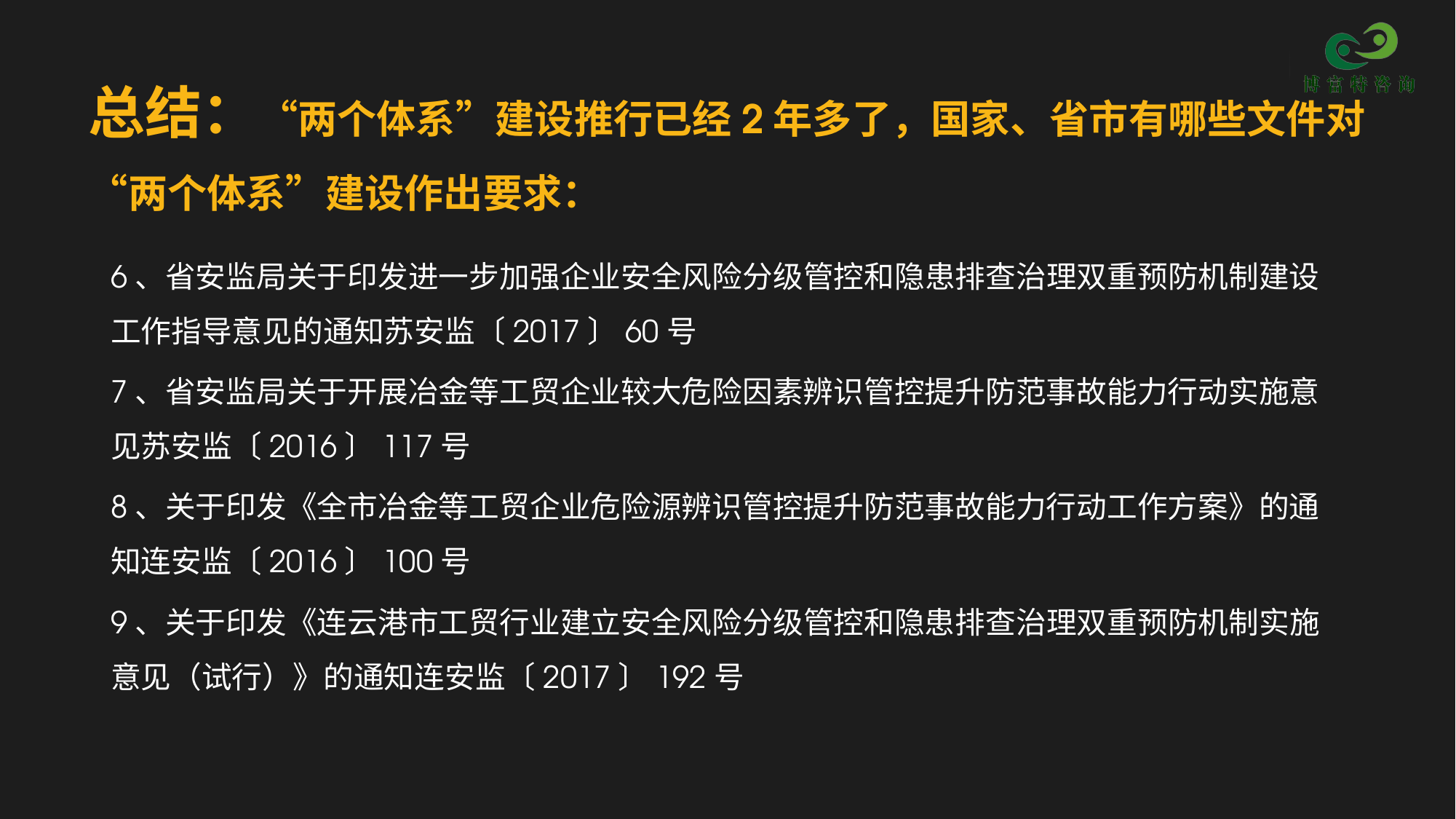

总结：“两个体系”建设推行已经2年多了，国家、省市有哪些文件对“两个体系”建设作出要求：
6、省安监局关于印发进一步加强企业安全风险分级管控和隐患排查治理双重预防机制建设工作指导意见的通知苏安监〔2017〕60号
7、省安监局关于开展冶金等工贸企业较大危险因素辨识管控提升防范事故能力行动实施意见苏安监〔2016〕117号
8、关于印发《全市冶金等工贸企业危险源辨识管控提升防范事故能力行动工作方案》的通知连安监〔2016〕100号
9、关于印发《连云港市工贸行业建立安全风险分级管控和隐患排查治理双重预防机制实施意见（试行）》的通知连安监〔2017〕192号